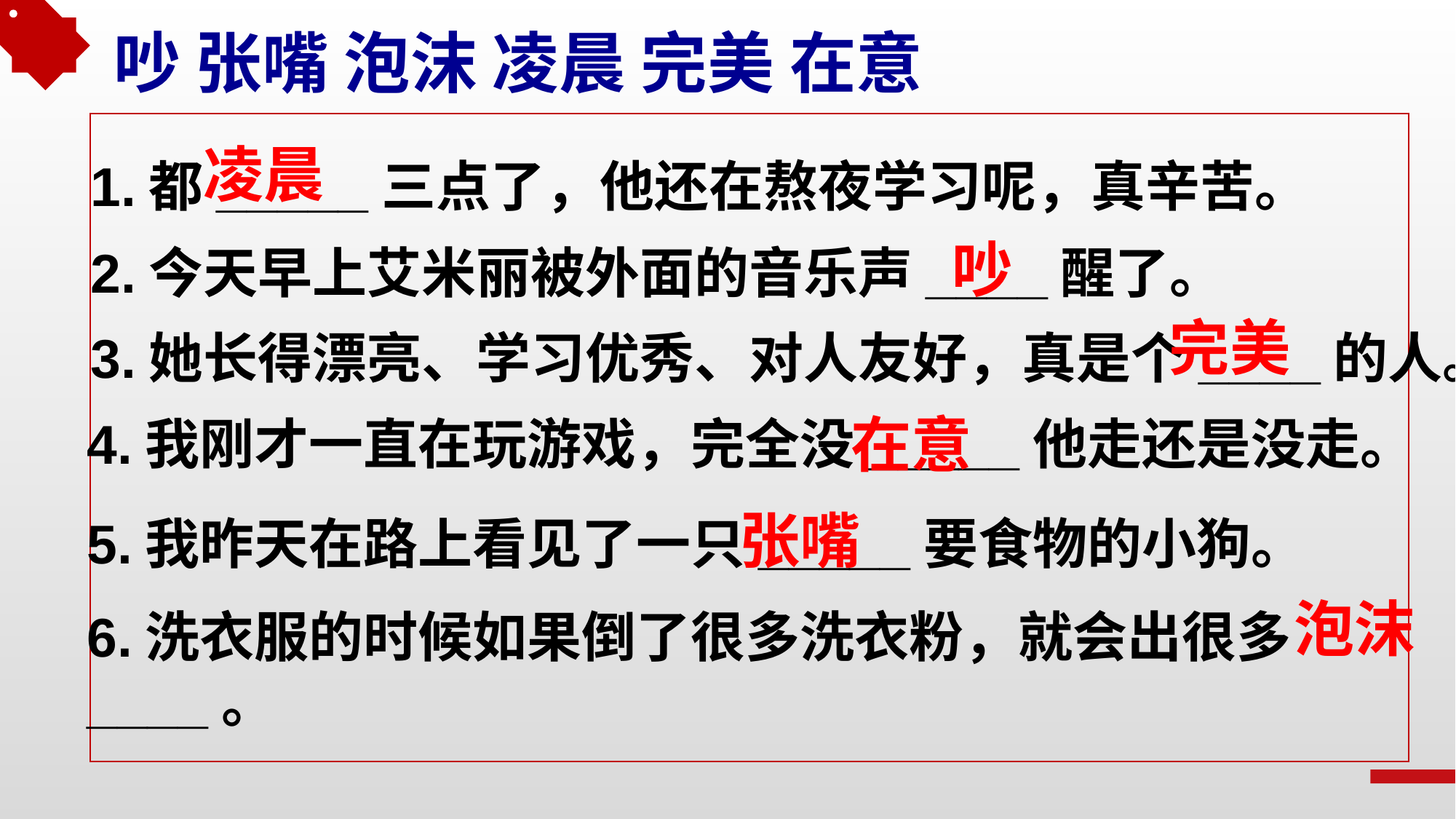

吵 张嘴 泡沫 凌晨 完美 在意
凌晨

1.都_____三点了，他还在熬夜学习呢，真辛苦。
吵
2.今天早上艾米丽被外面的音乐声____醒了。
完美
3.她长得漂亮、学习优秀、对人友好，真是个____的人。
在意
4.我刚才一直在玩游戏，完全没_____他走还是没走。
张嘴
泡沫
5.我昨天在路上看见了一只_____要食物的小狗。
6.洗衣服的时候如果倒了很多洗衣粉，就会出很多____。